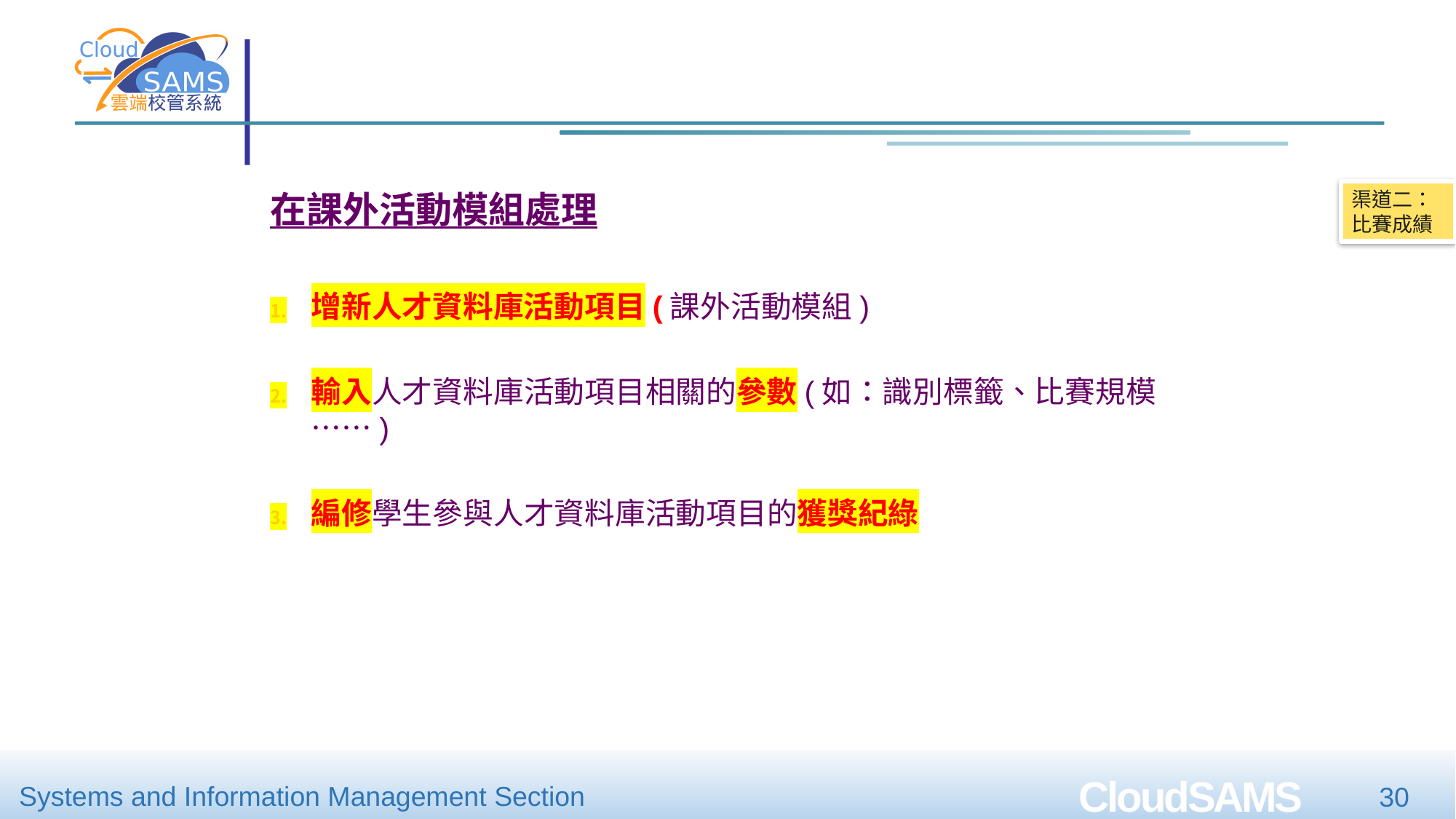

在課外活動模組處理

增新人才資料庫活動項目(課外活動模組)

輸入人才資料庫活動項目相關的參數(如：識別標籤、比賽規模……)

編修學生參與人才資料庫活動項目的獲獎紀綠

渠道二：比賽成績
30